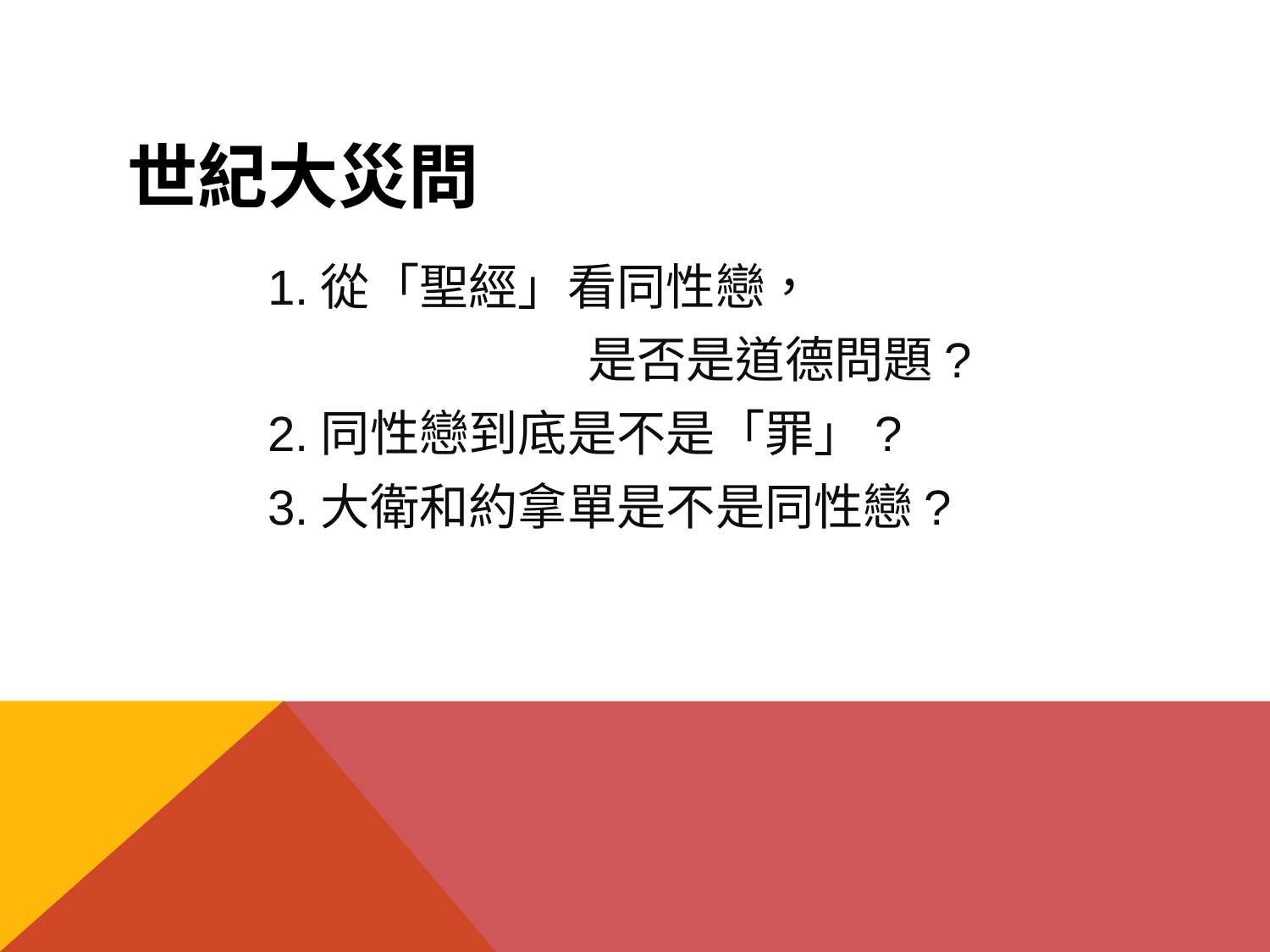

# 世紀大災問
1.從「聖經」看同性戀，
                            是否是道德問題?
2.同性戀到底是不是「罪」?
3.大衛和約拿單是不是同性戀?